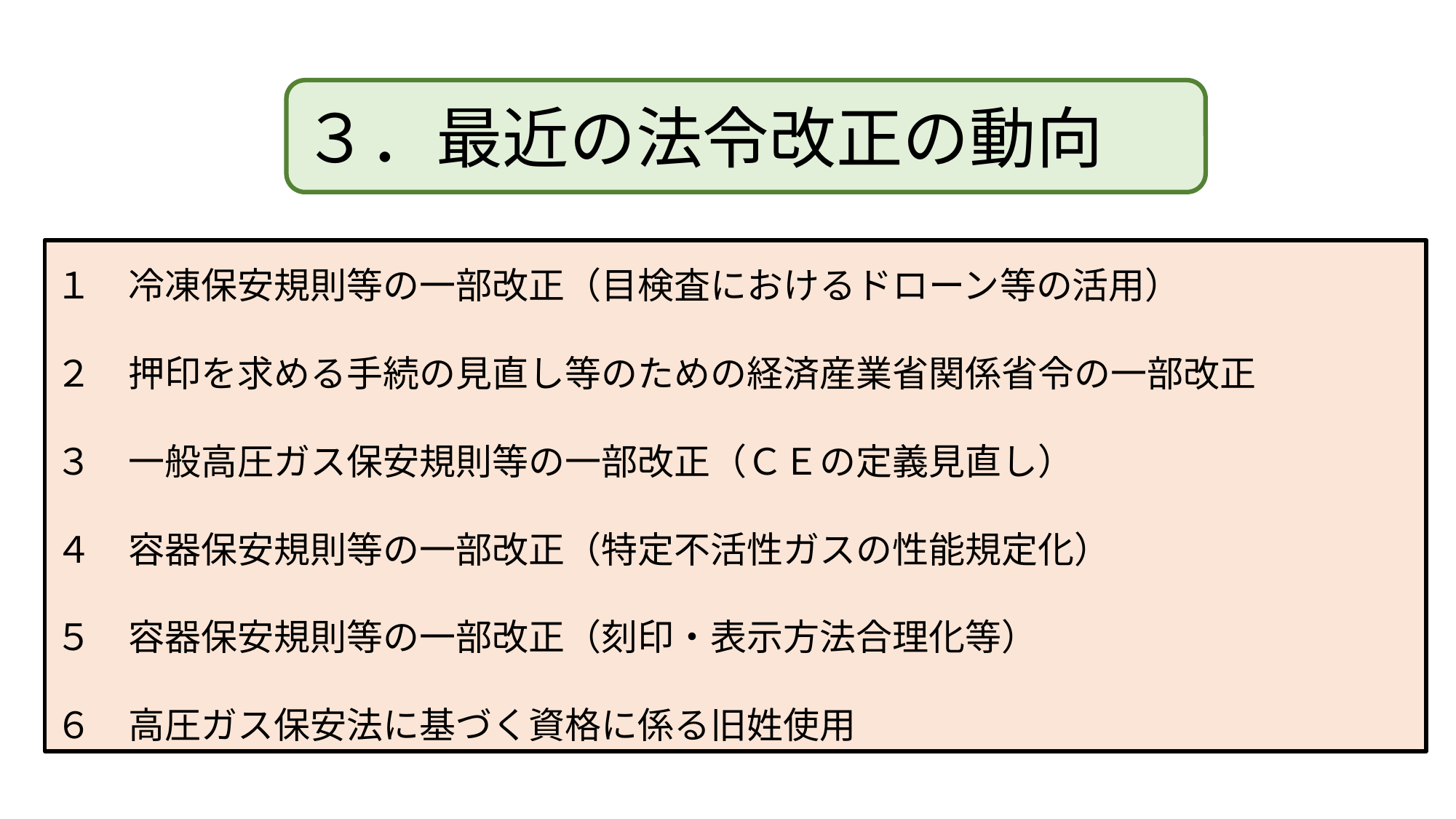

３．最近の法令改正の動向
１　冷凍保安規則等の一部改正（目検査におけるドローン等の活用）
２　押印を求める手続の見直し等のための経済産業省関係省令の一部改正
３　一般高圧ガス保安規則等の一部改正（ＣＥの定義見直し）
４　容器保安規則等の一部改正（特定不活性ガスの性能規定化）
５　容器保安規則等の一部改正（刻印・表示方法合理化等）
６　高圧ガス保安法に基づく資格に係る旧姓使用